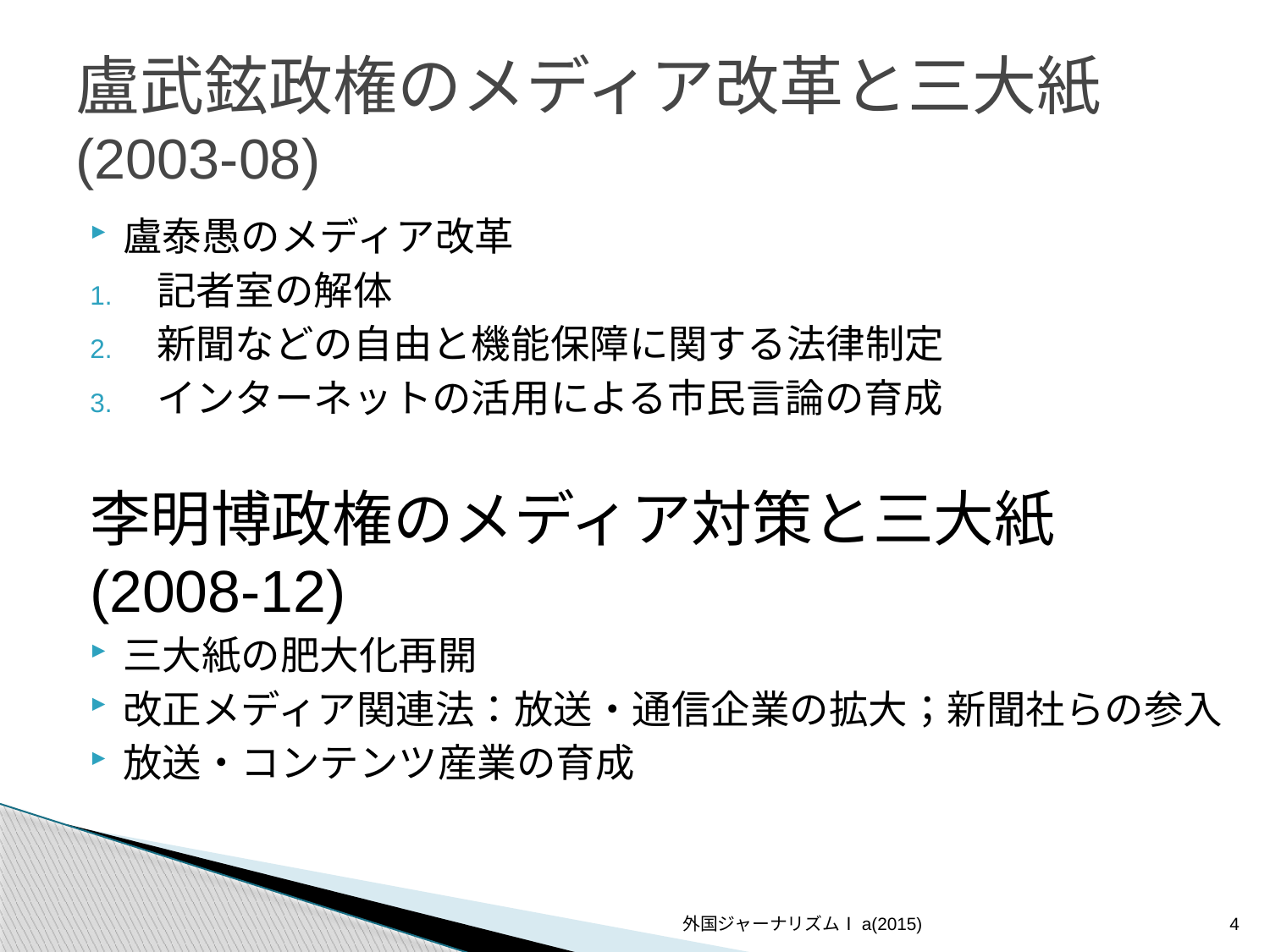

# 盧武鉉政権のメディア改革と三大紙(2003-08)
盧泰愚のメディア改革
記者室の解体
新聞などの自由と機能保障に関する法律制定
インターネットの活用による市民言論の育成

李明博政権のメディア対策と三大紙(2008-12)
三大紙の肥大化再開
改正メディア関連法：放送・通信企業の拡大；新聞社らの参入
放送・コンテンツ産業の育成

外国ジャーナリズムⅠa(2015)
4